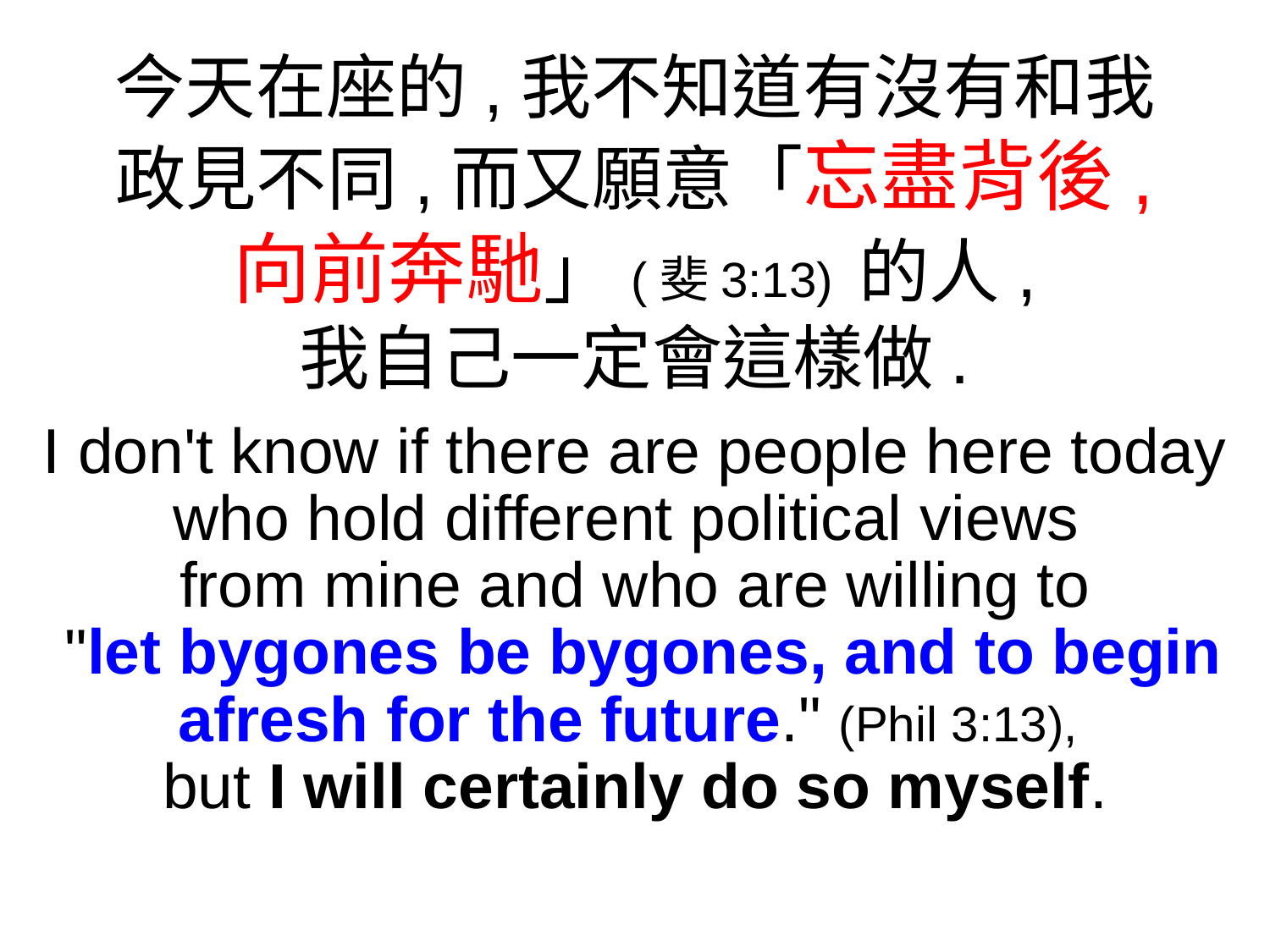

今天在座的,我不知道有沒有和我
政見不同,而又願意「忘盡背後,
向前奔馳」(斐3:13) 的人,
我自己一定會這樣做.
I don't know if there are people here today who hold different political views
from mine and who are willing to
 "let bygones be bygones, and to begin afresh for the future." (Phil 3:13),
but I will certainly do so myself.